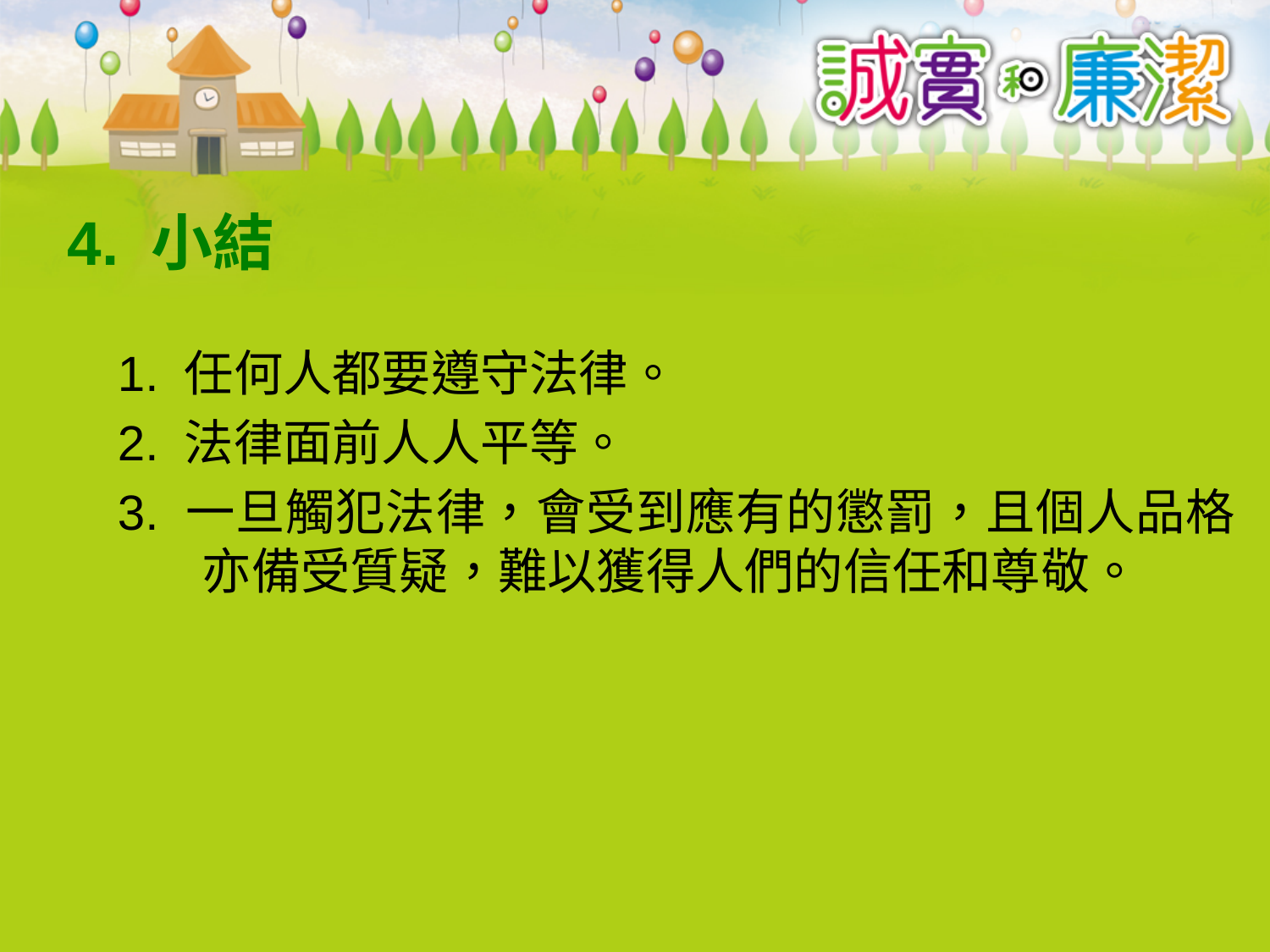

# 4. 小結
1. 任何人都要遵守法律。
2. 法律面前人人平等。
3. 一旦觸犯法律，會受到應有的懲罰，且個人品格亦備受質疑，難以獲得人們的信任和尊敬。